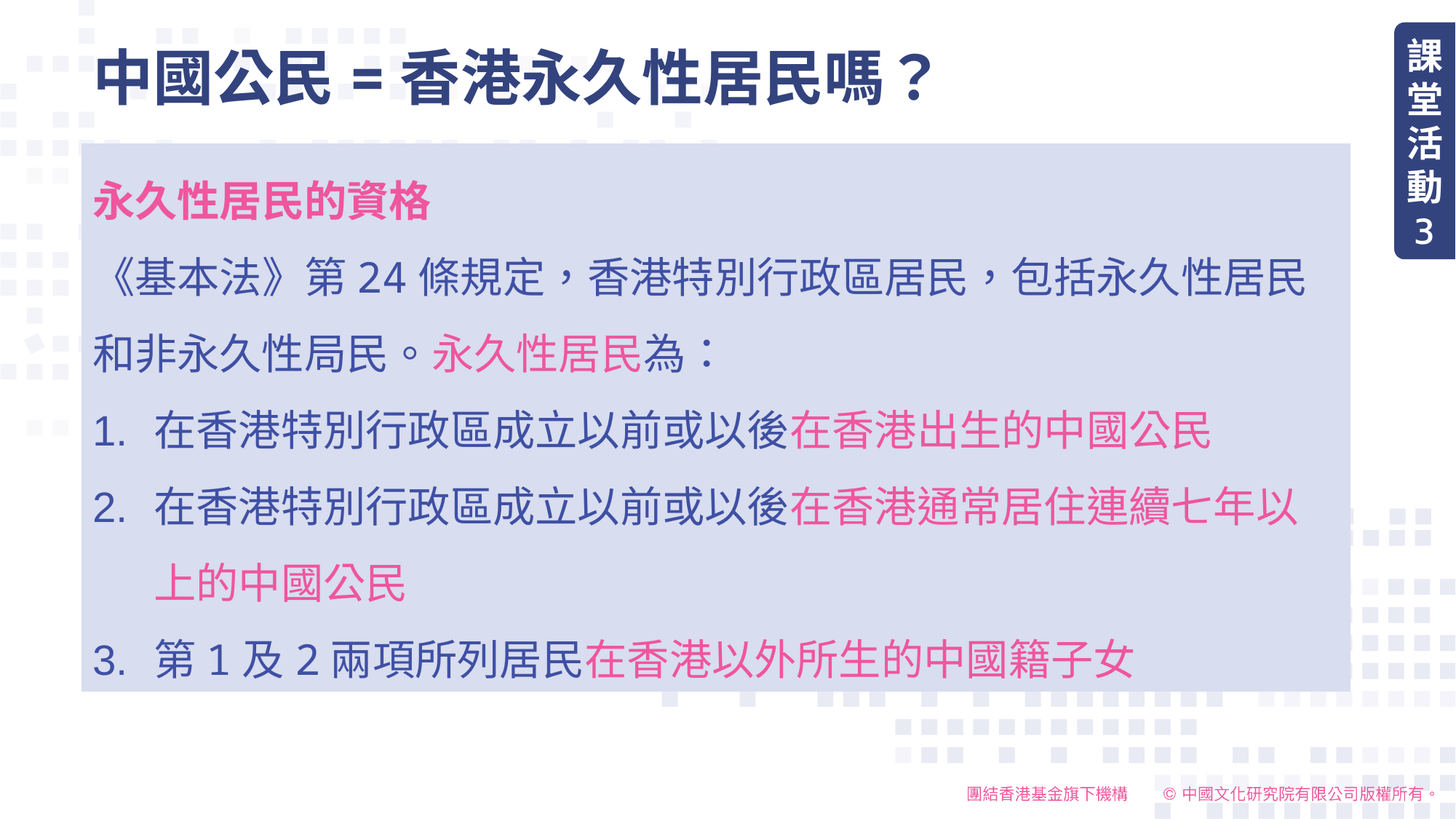

課堂活動
3
# 中國公民=香港永久性居民嗎？

永久性居民的資格
《基本法》第24條規定，香港特別行政區居民，包括永久性居民和非永久性局民。永久性居民為：
在香港特別行政區成立以前或以後在香港出生的中國公民
在香港特別行政區成立以前或以後在香港通常居住連續七年以上的中國公民
第1及2兩項所列居民在香港以外所生的中國籍子女